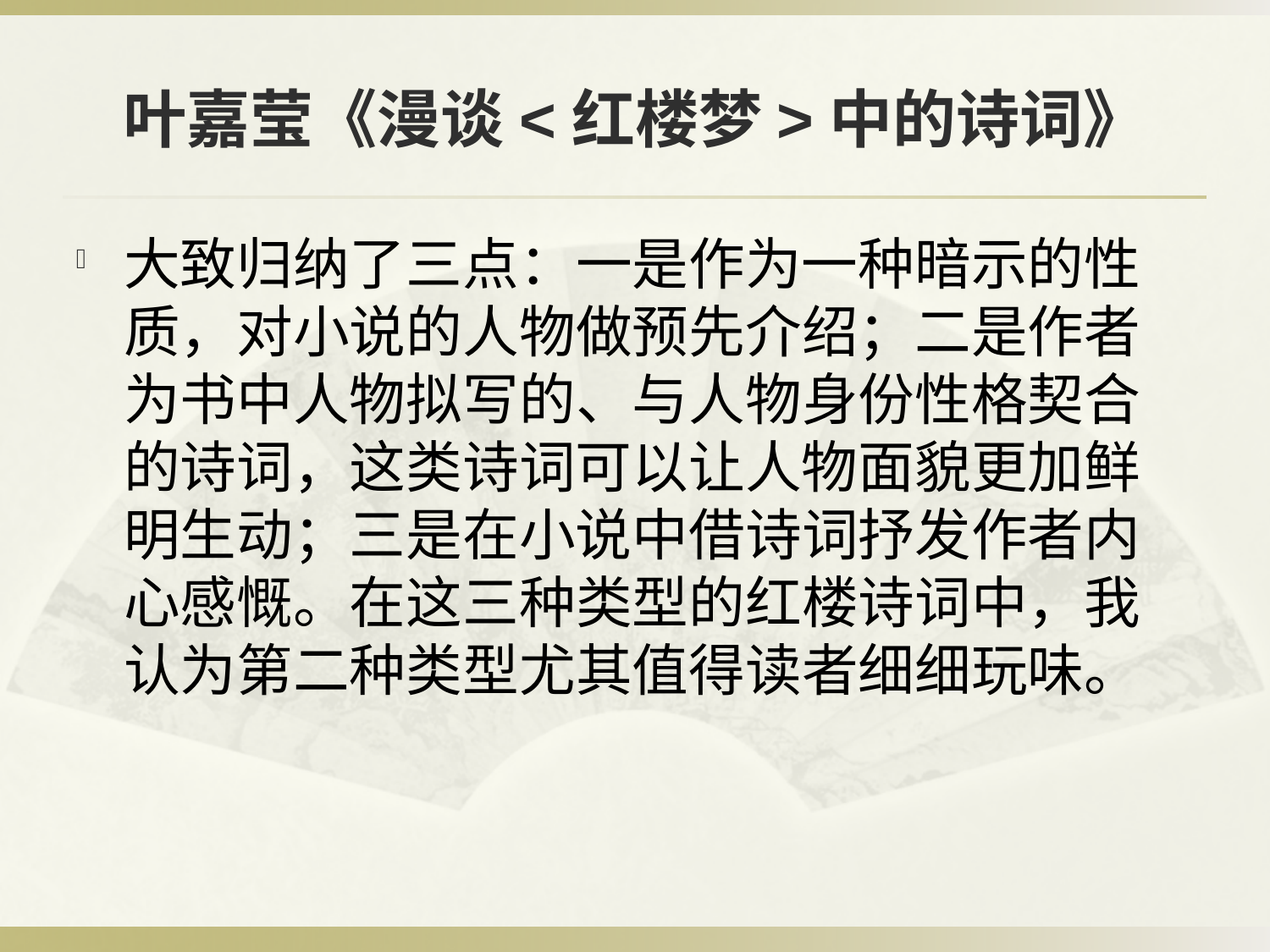

# 叶嘉莹《漫谈<红楼梦>中的诗词》
大致归纳了三点：一是作为一种暗示的性质，对小说的人物做预先介绍；二是作者为书中人物拟写的、与人物身份性格契合的诗词，这类诗词可以让人物面貌更加鲜明生动；三是在小说中借诗词抒发作者内心感慨。在这三种类型的红楼诗词中，我认为第二种类型尤其值得读者细细玩味。